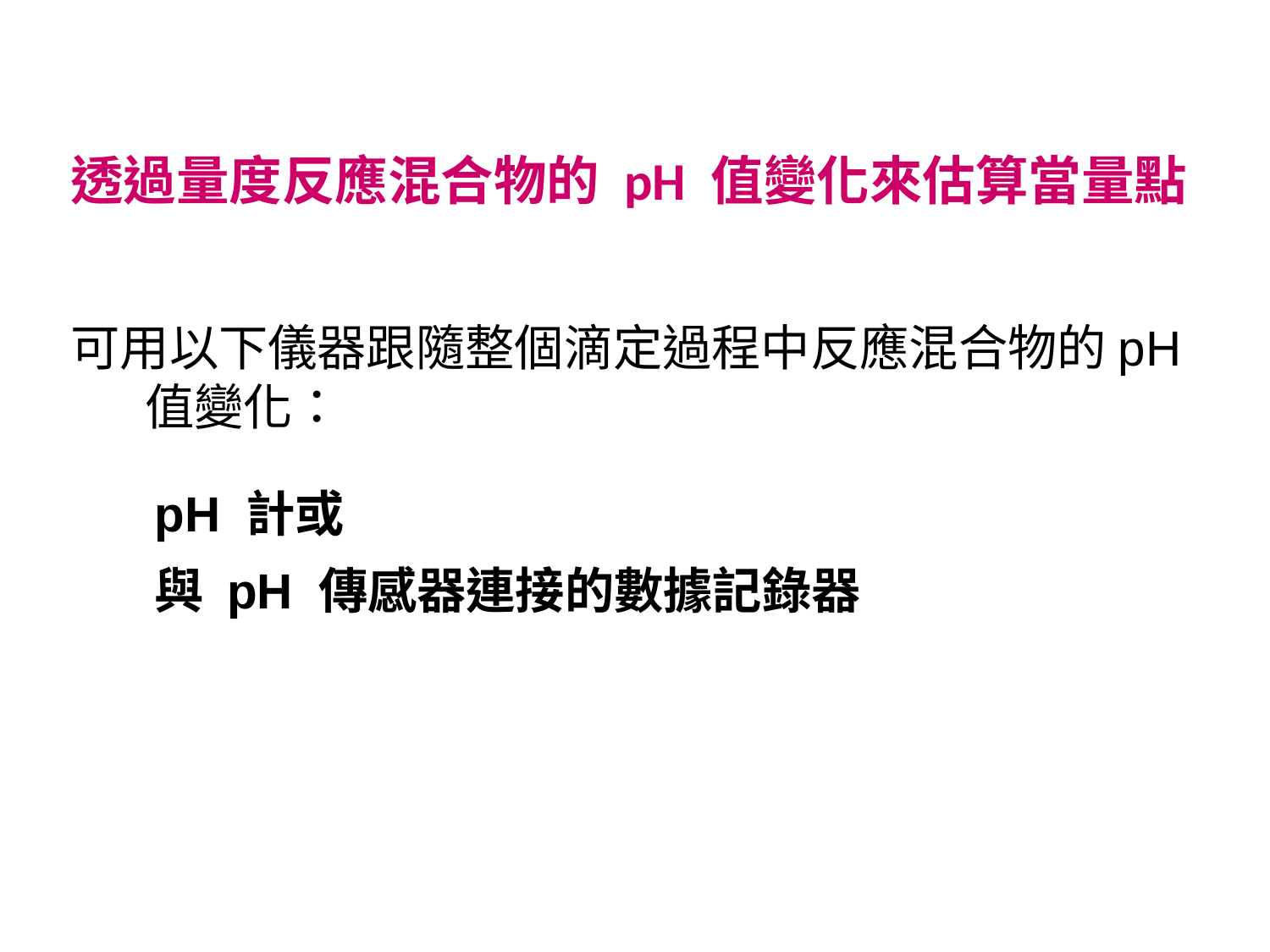

透過量度反應混合物的 pH 值變化來估算當量點
可用以下儀器跟隨整個滴定過程中反應混合物的pH 值變化：
pH 計或
與 pH 傳感器連接的數據記錄器